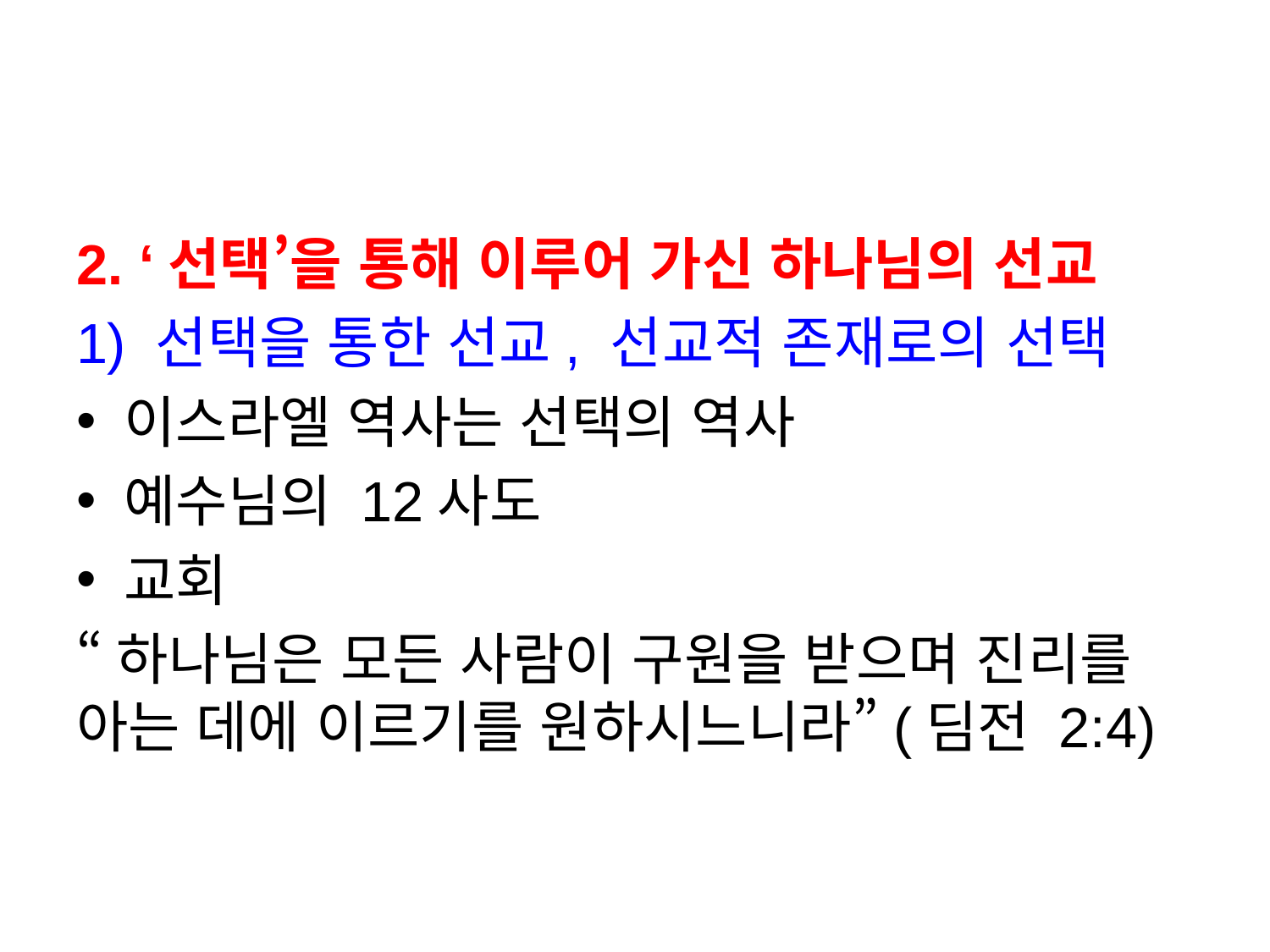

#
2. ‘선택’을 통해 이루어 가신 하나님의 선교
1) 선택을 통한 선교, 선교적 존재로의 선택
이스라엘 역사는 선택의 역사
예수님의 12사도
교회
“하나님은 모든 사람이 구원을 받으며 진리를 아는 데에 이르기를 원하시느니라”(딤전 2:4)